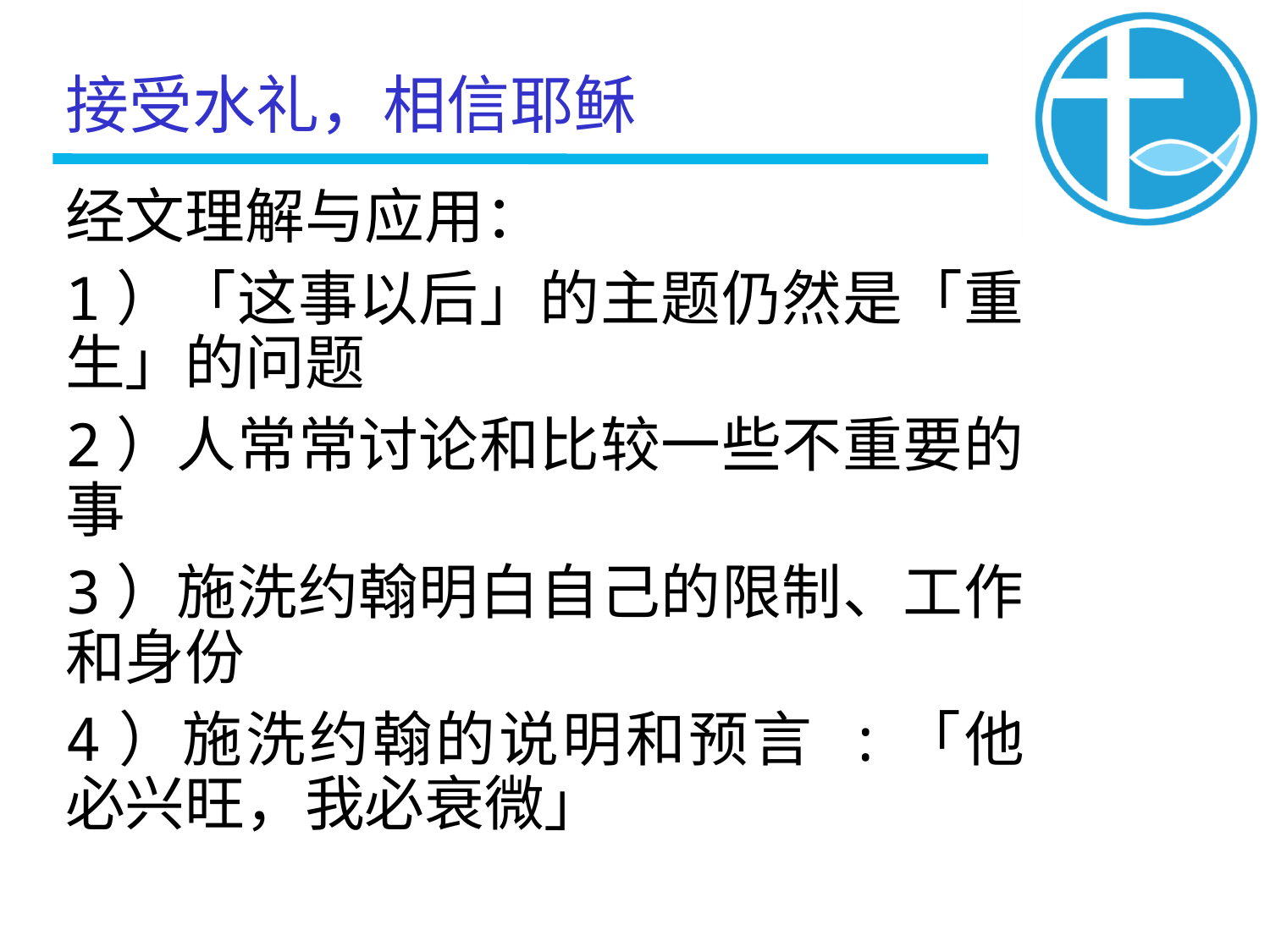

接受水礼，相信耶稣
经文理解与应用：
1）「这事以后」的主题仍然是「重生」的问题
2）人常常讨论和比较一些不重要的事
3）施洗约翰明白自己的限制、工作和身份
4）施洗约翰的说明和预言 :「他必兴旺，我必衰微」